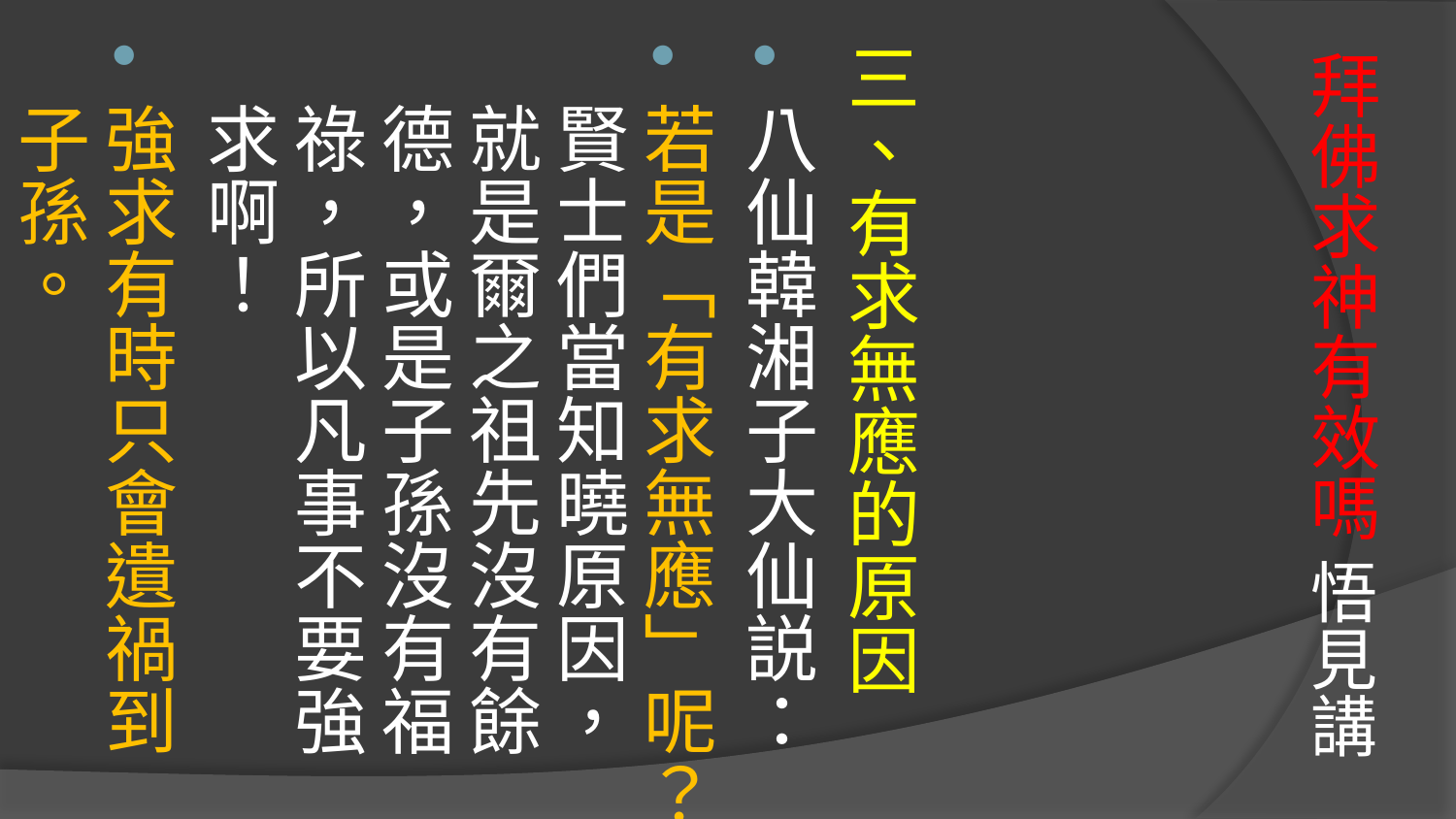

三、有求無應的原因
八仙韓湘子大仙説：
若是「有求無應」呢？賢士們當知曉原因，就是爾之祖先沒有餘德，或是子孫沒有福祿，所以凡事不要強求啊！
強求有時只會遺禍到子孫。
# 拜佛求神有效嗎 悟見講